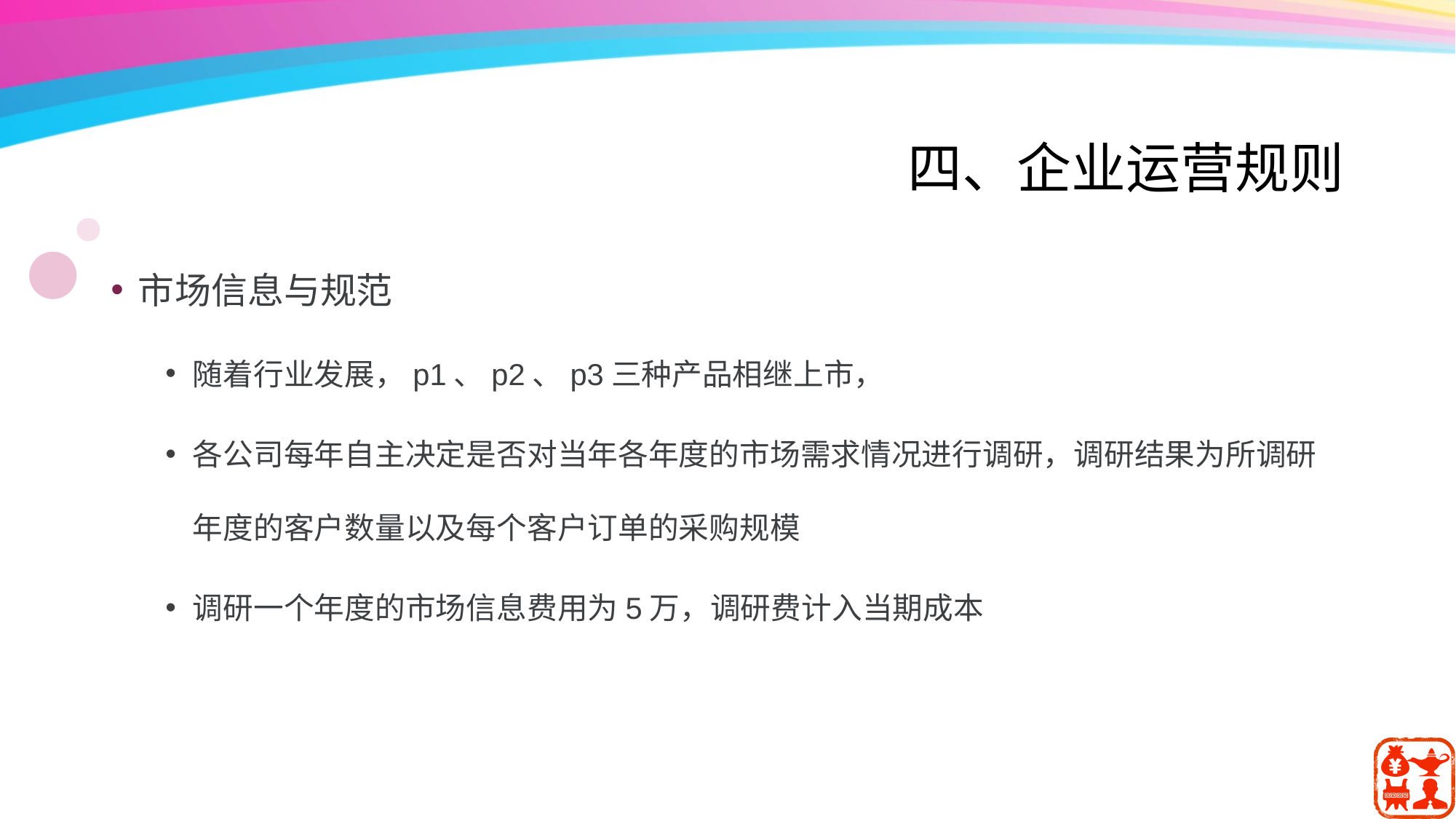

# 四、企业运营规则

市场信息与规范
随着行业发展，p1、p2、p3三种产品相继上市，
各公司每年自主决定是否对当年各年度的市场需求情况进行调研，调研结果为所调研年度的客户数量以及每个客户订单的采购规模
调研一个年度的市场信息费用为5万，调研费计入当期成本